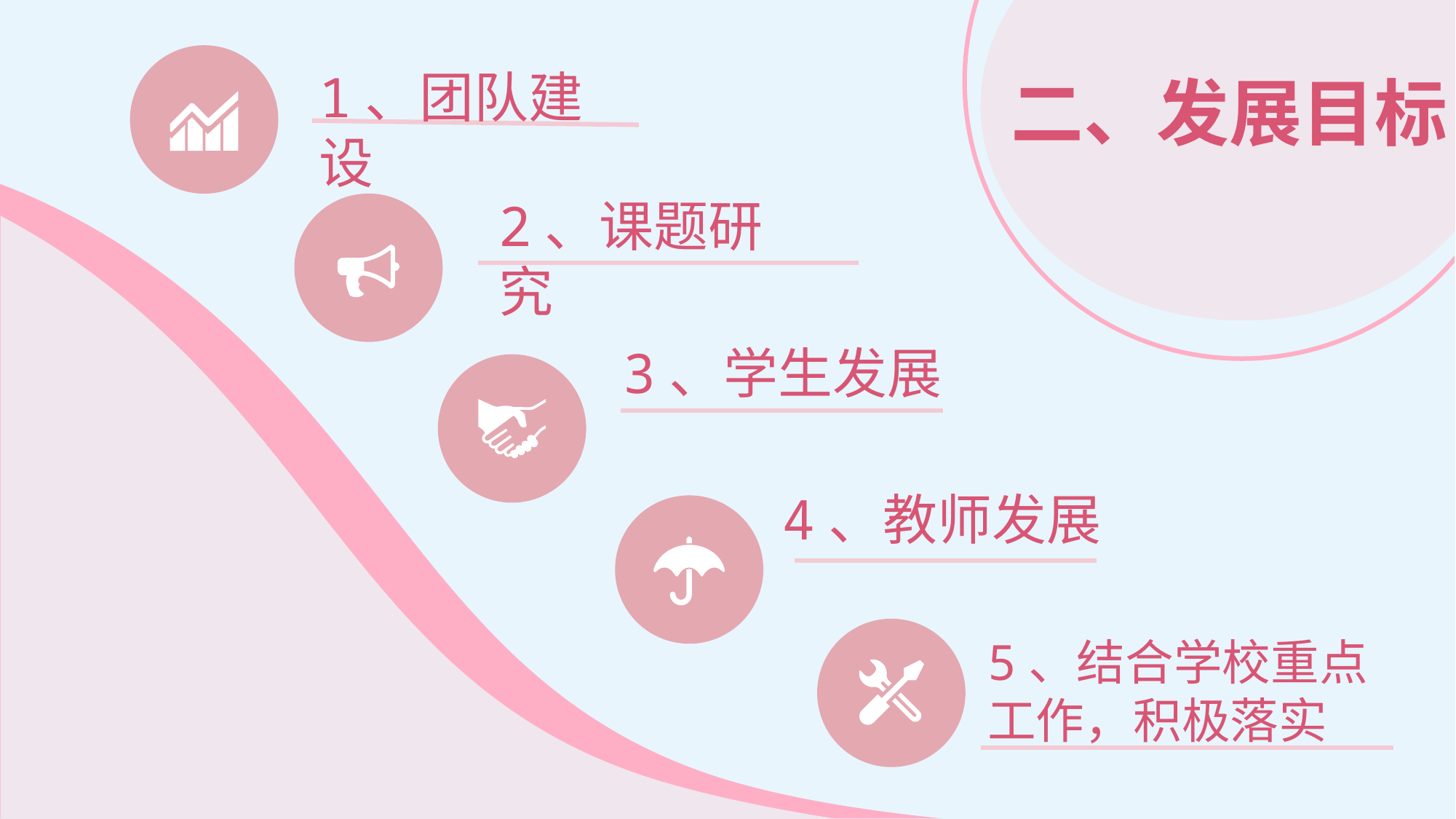

1、团队建设
二、发展目标

2、课题研究

3、学生发展

4、教师发展

5、结合学校重点工作，积极落实